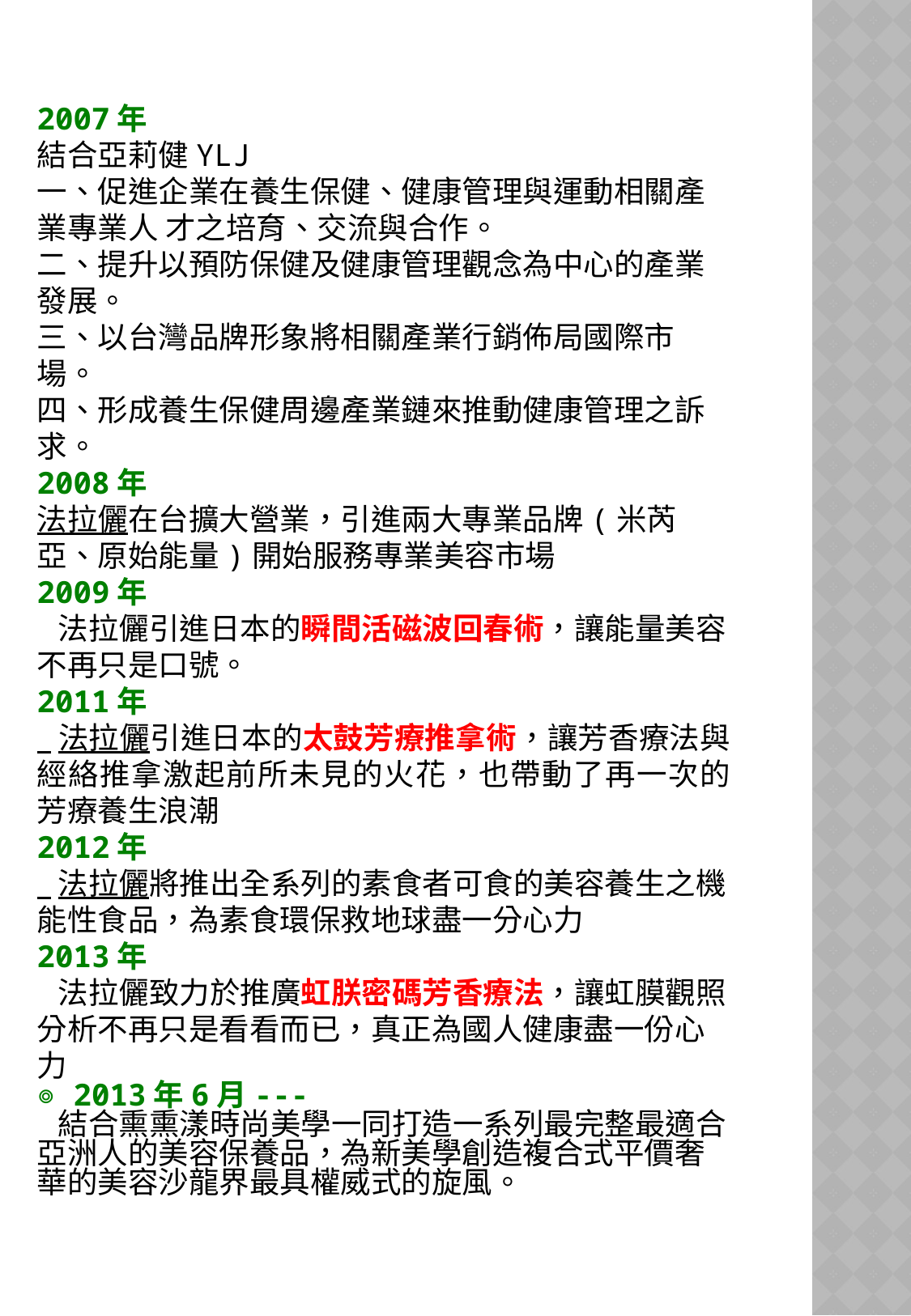

2007年
結合亞莉健YLJ
一、促進企業在養生保健、健康管理與運動相關產業專業人 才之培育、交流與合作。
二、提升以預防保健及健康管理觀念為中心的產業發展。
三、以台灣品牌形象將相關產業行銷佈局國際市場。
四、形成養生保健周邊產業鏈來推動健康管理之訴求。
2008年
法拉儷在台擴大營業，引進兩大專業品牌(米芮亞、原始能量)開始服務專業美容市場
2009年
  法拉儷引進日本的瞬間活磁波回春術，讓能量美容不再只是口號。
2011年
  法拉儷引進日本的太鼓芳療推拿術，讓芳香療法與經絡推拿激起前所未見的火花，也帶動了再一次的芳療養生浪潮
2012年
  法拉儷將推出全系列的素食者可食的美容養生之機能性食品，為素食環保救地球盡一分心力
2013年
  法拉儷致力於推廣虹朕密碼芳香療法，讓虹膜觀照分析不再只是看看而已，真正為國人健康盡一份心力
◎ 2013年6月---
  結合熏熏漾時尚美學一同打造一系列最完整最適合亞洲人的美容保養品，為新美學創造複合式平價奢華的美容沙龍界最具權威式的旋風。